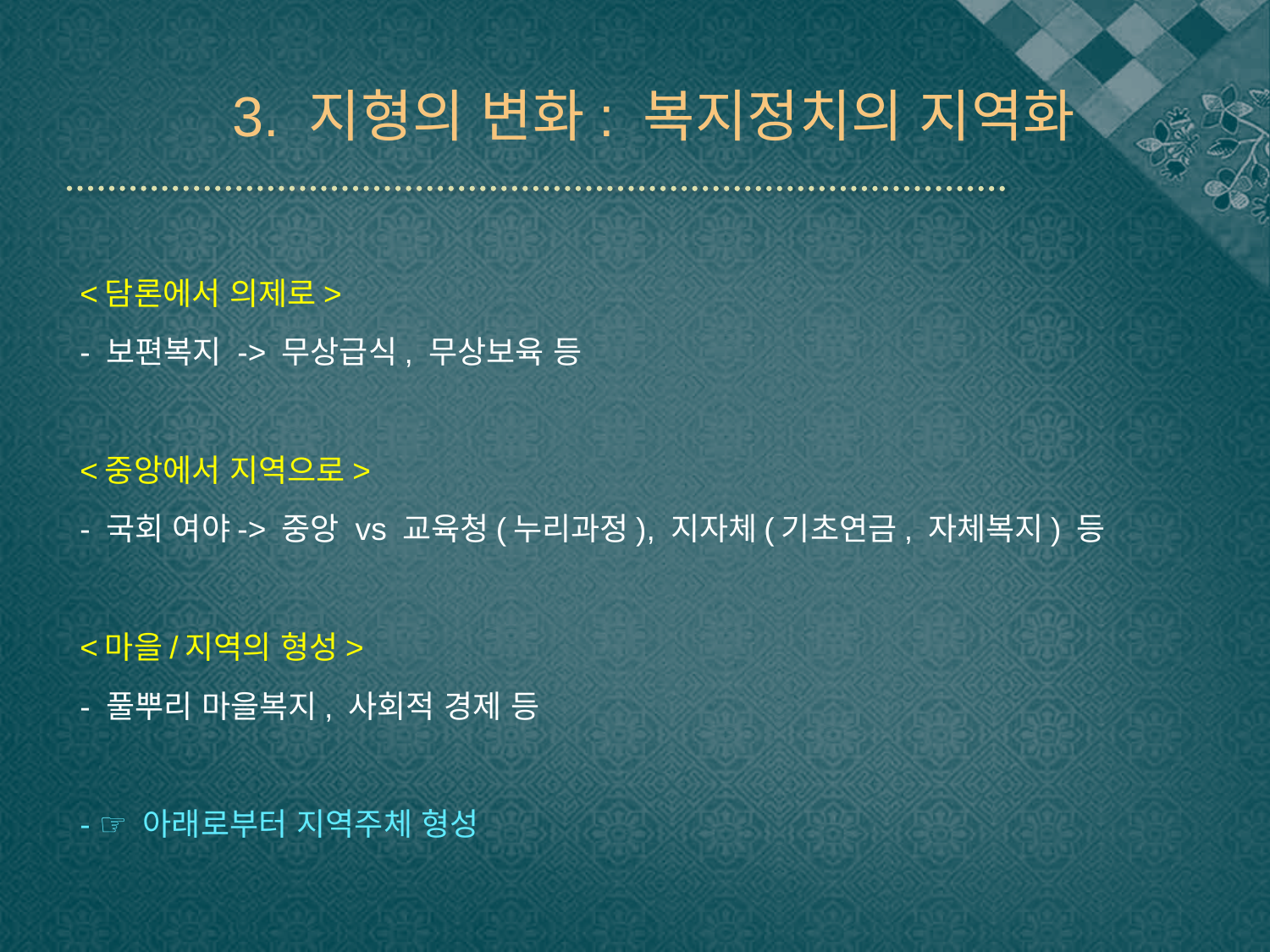

# 3. 지형의 변화: 복지정치의 지역화

<담론에서 의제로>
- 보편복지 -> 무상급식, 무상보육 등

<중앙에서 지역으로>
- 국회 여야-> 중앙 vs 교육청(누리과정), 지자체(기초연금, 자체복지) 등

<마을/지역의 형성>
- 풀뿌리 마을복지, 사회적 경제 등

- ☞ 아래로부터 지역주체 형성